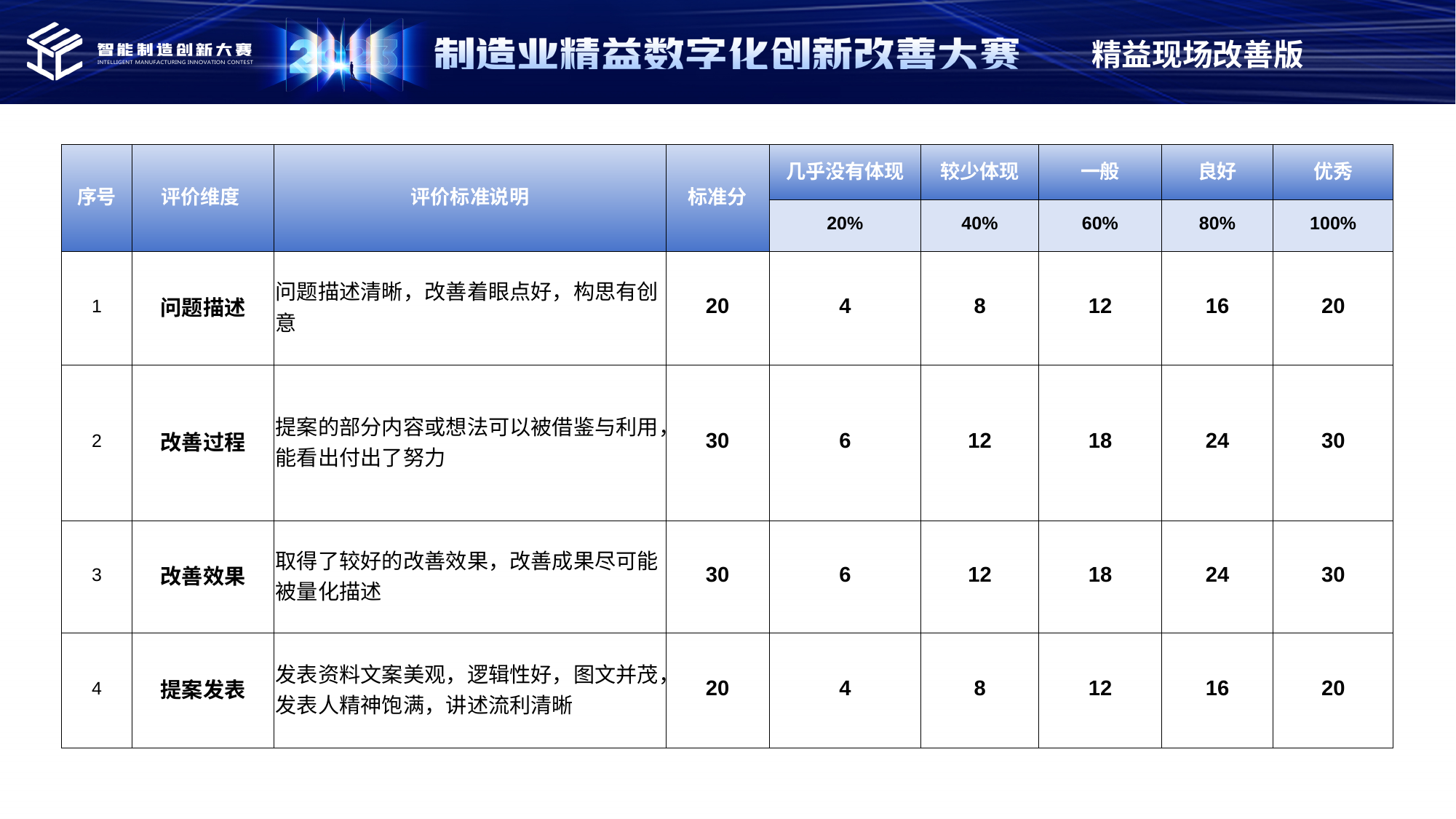

精益现场改善版
| 序号 | 评价维度 | 评价标准说明 | 标准分 | 几乎没有体现 | 较少体现 | 一般 | 良好 | 优秀 |
| --- | --- | --- | --- | --- | --- | --- | --- | --- |
|  |  |  |  | 20% | 40% | 60% | 80% | 100% |
| 1 | 问题描述 | 问题描述清晰，改善着眼点好，构思有创意 | 20 | 4 | 8 | 12 | 16 | 20 |
| 2 | 改善过程 | 提案的部分内容或想法可以被借鉴与利用，能看出付出了努力 | 30 | 6 | 12 | 18 | 24 | 30 |
| 3 | 改善效果 | 取得了较好的改善效果，改善成果尽可能被量化描述 | 30 | 6 | 12 | 18 | 24 | 30 |
| 4 | 提案发表 | 发表资料文案美观，逻辑性好，图文并茂，发表人精神饱满，讲述流利清晰 | 20 | 4 | 8 | 12 | 16 | 20 |